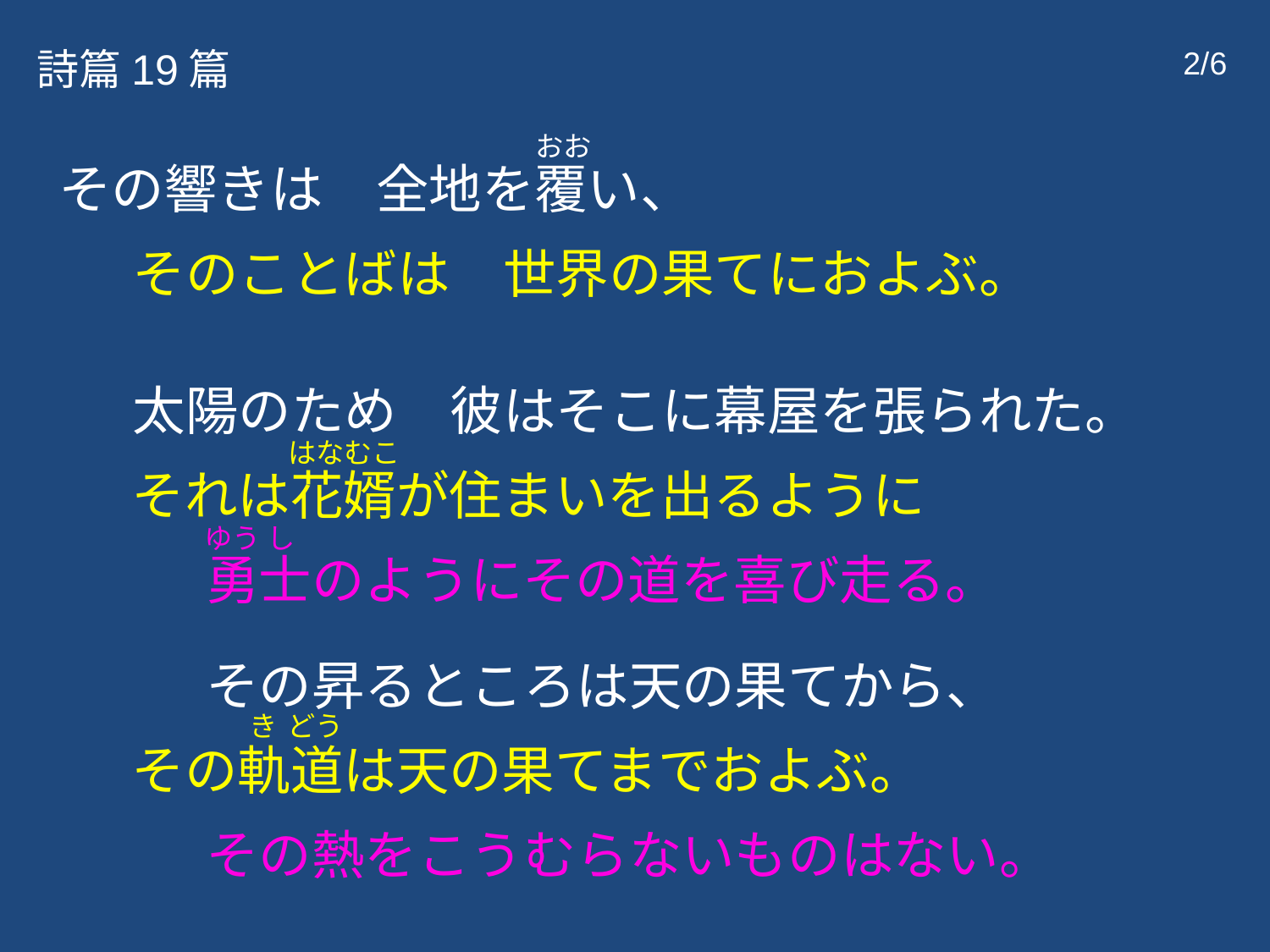

詩篇19篇
2/6
おお
その響きは　全地を覆い、
そのことばは　世界の果てにおよぶ。
太陽のため　彼はそこに幕屋を張られた。
それは花婿が住まいを出るように
勇士のようにその道を喜び走る。
その昇るところは天の果てから、
その軌道は天の果てまでおよぶ。
その熱をこうむらないものはない。
はなむこ
ゆう  し
き  どう